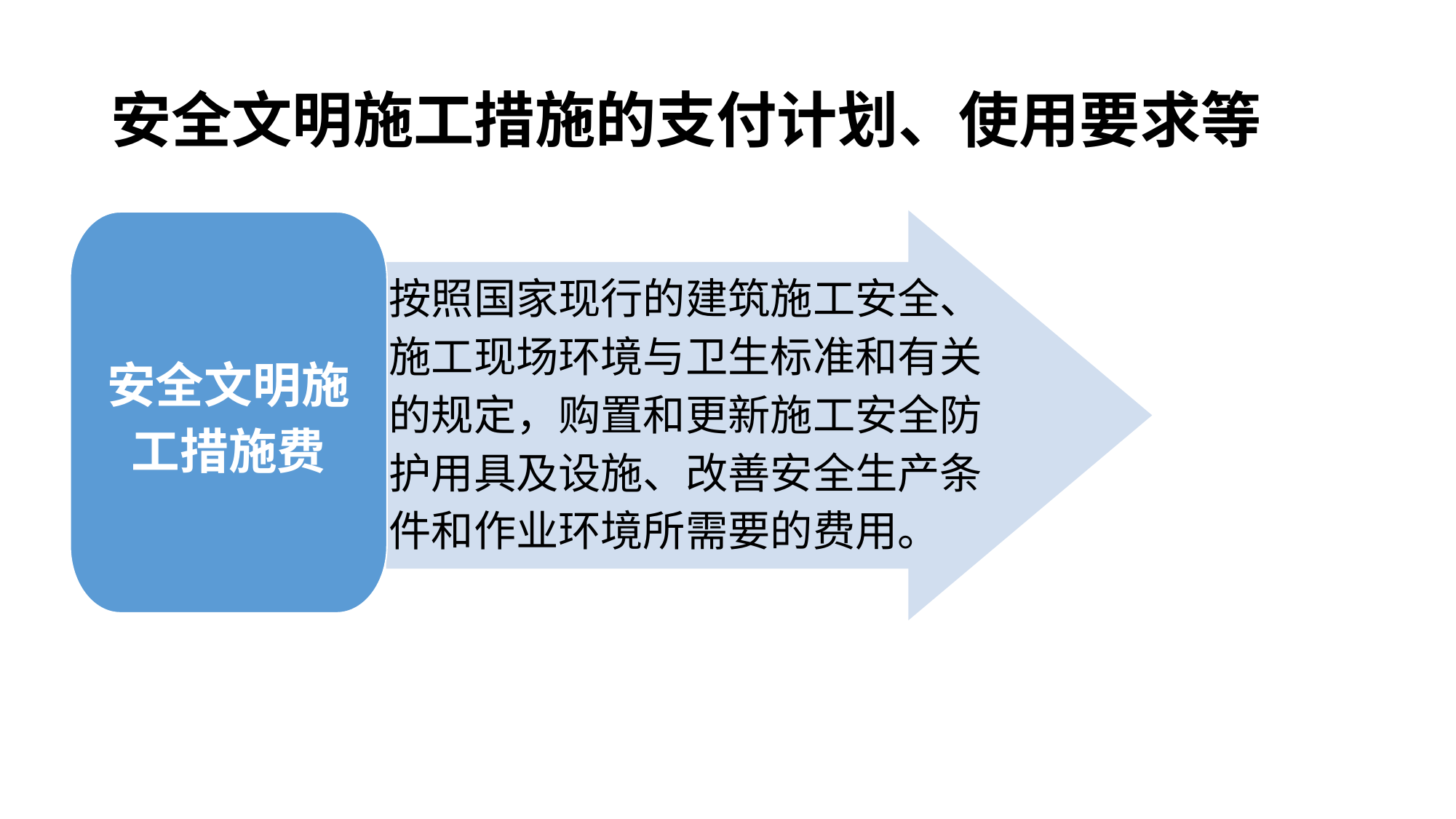

# 安全文明施工措施的支付计划、使用要求等
安全文明施工措施费
按照国家现行的建筑施工安全、施工现场环境与卫生标准和有关的规定，购置和更新施工安全防护用具及设施、改善安全生产条件和作业环境所需要的费用。